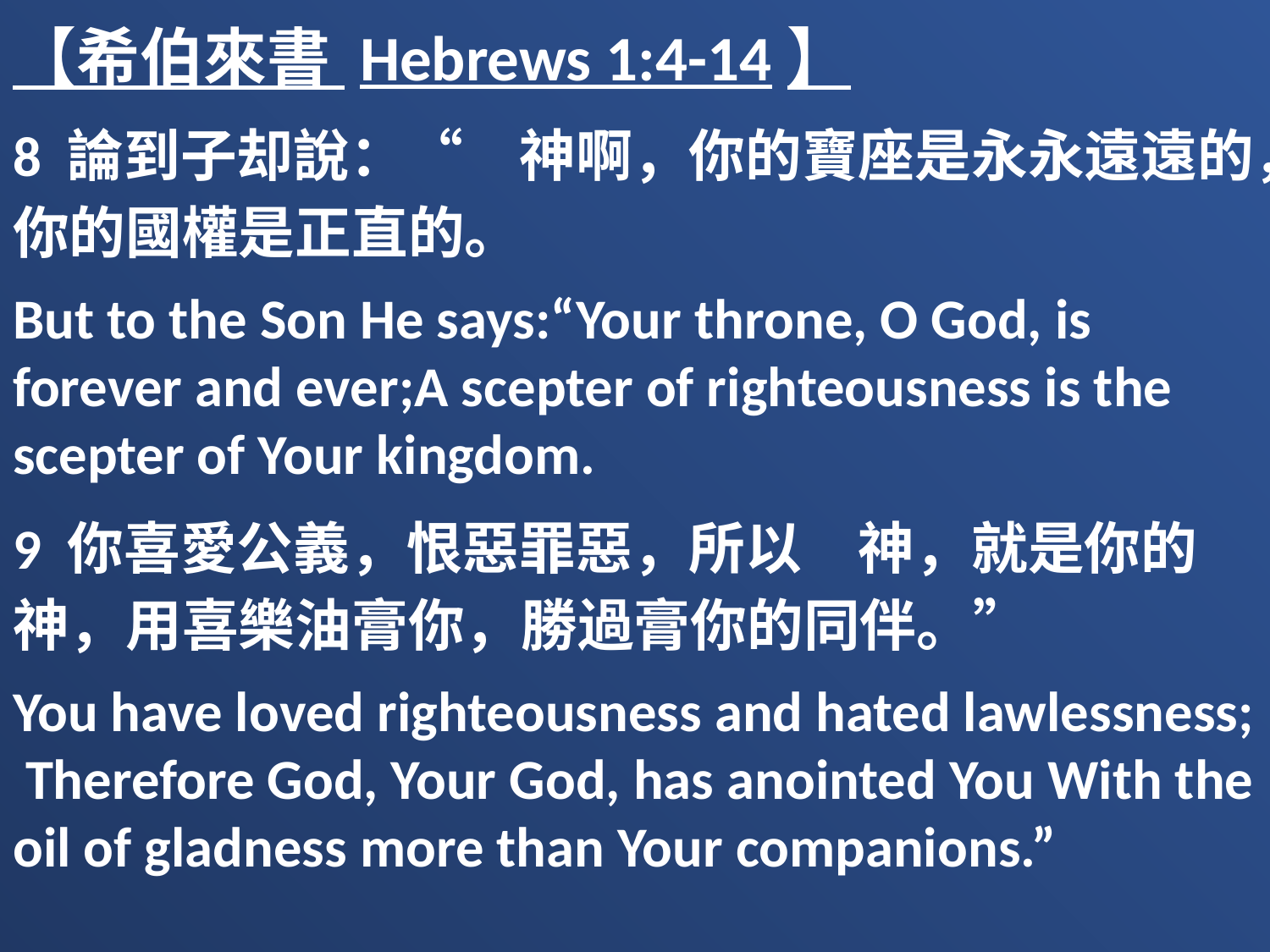

【希伯來書 Hebrews 1:4-14】
8 論到子却說：“　神啊，你的寶座是永永遠遠的，你的國權是正直的。
But to the Son He says:“Your throne, O God, is forever and ever;A scepter of righteousness is the scepter of Your kingdom.
9 你喜愛公義，恨惡罪惡，所以　神，就是你的　神，用喜樂油膏你，勝過膏你的同伴。”
You have loved righteousness and hated lawlessness;  Therefore God, Your God, has anointed You With the oil of gladness more than Your companions.”